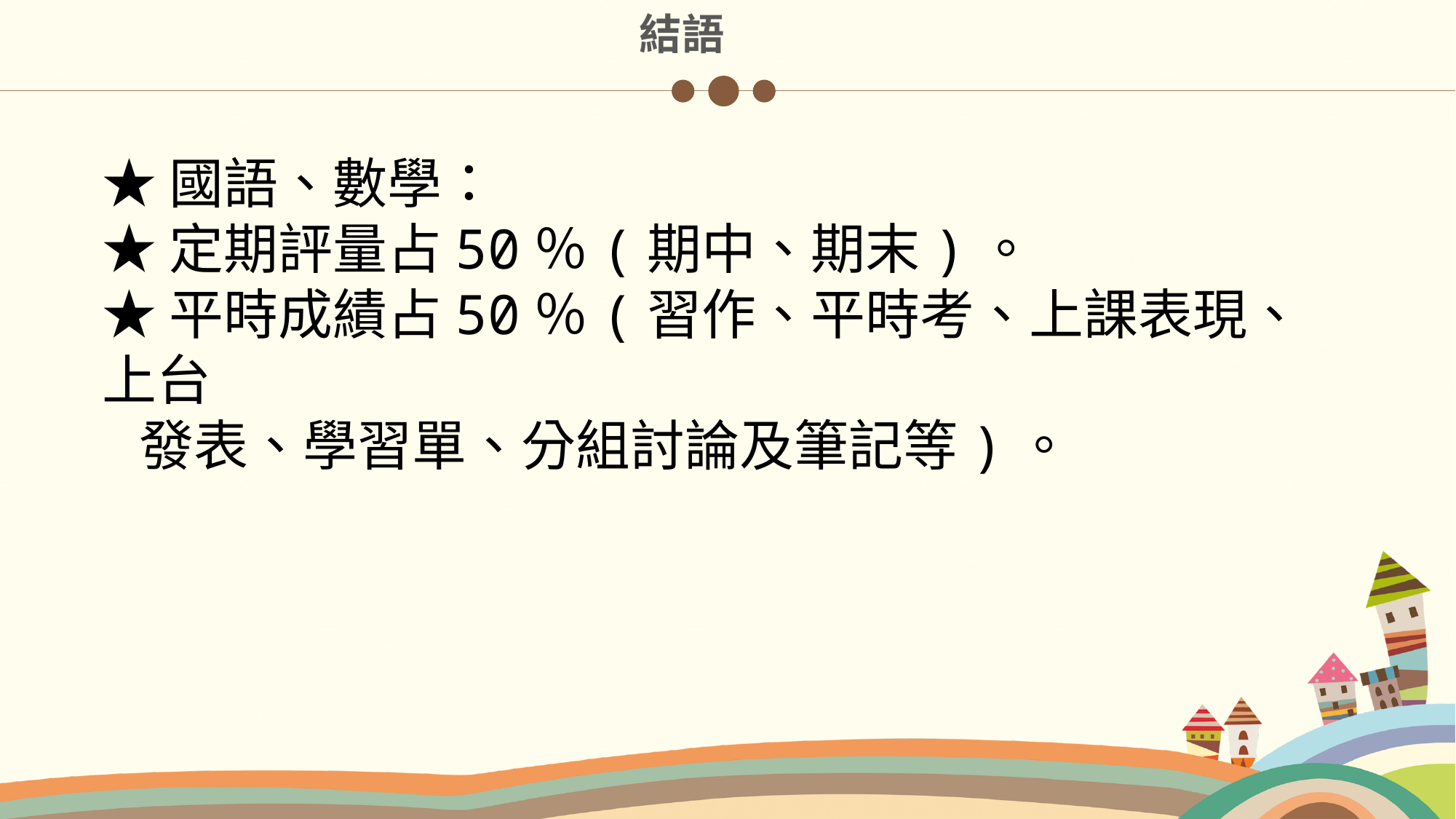

結語
★國語、數學：
★定期評量占50％(期中、期末)。
★平時成績占50％(習作、平時考、上課表現、上台
  發表、學習單、分組討論及筆記等)。